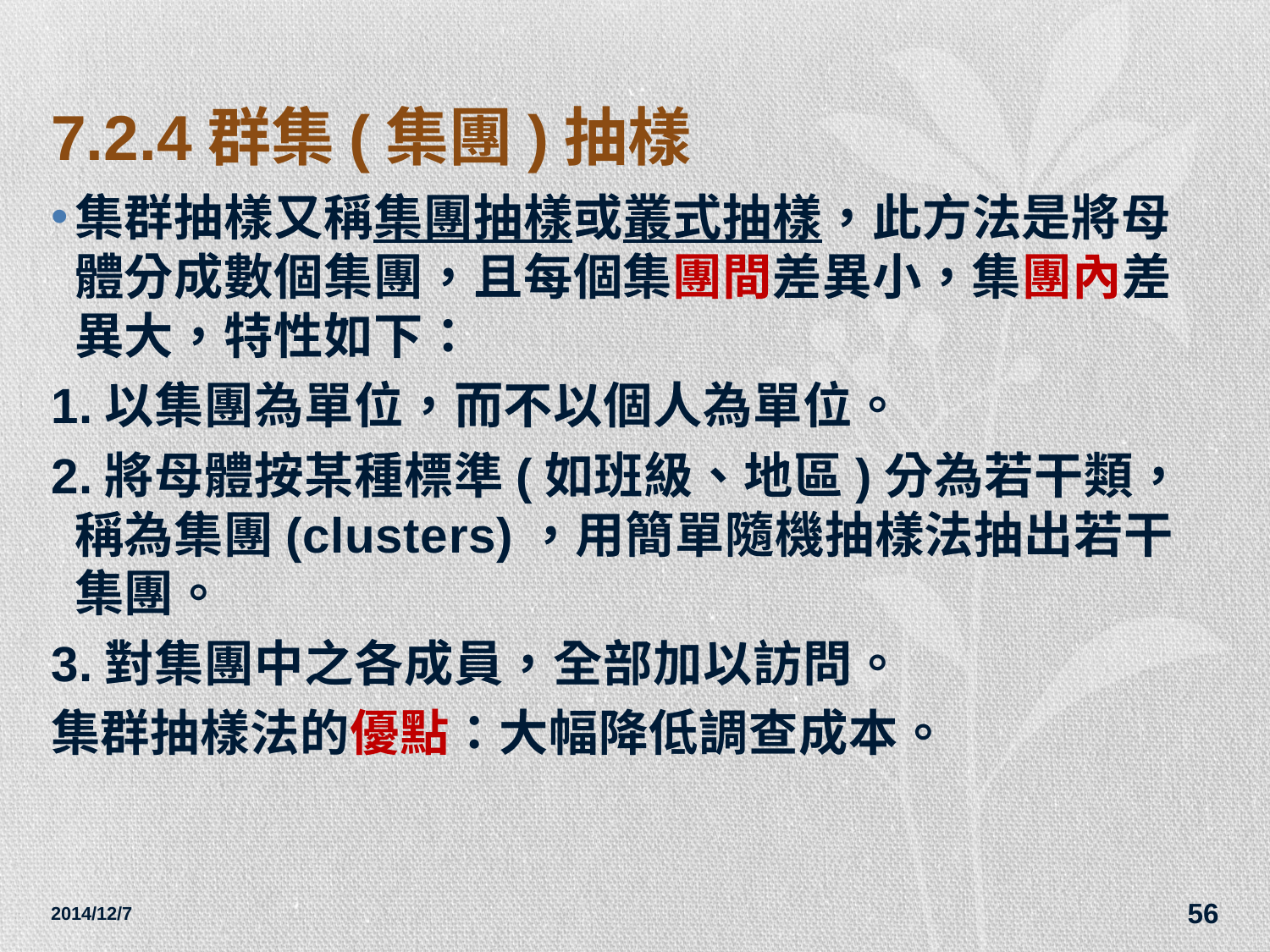

# 7.2.4群集(集團)抽樣
集群抽樣又稱集團抽樣或叢式抽樣，此方法是將母體分成數個集團，且每個集團間差異小，集團內差異大，特性如下：
1.以集團為單位，而不以個人為單位。
2.將母體按某種標準(如班級、地區)分為若干類，稱為集團(clusters)，用簡單隨機抽樣法抽出若干集團。
3.對集團中之各成員，全部加以訪問。
集群抽樣法的優點：大幅降低調查成本。

2014/12/7
56